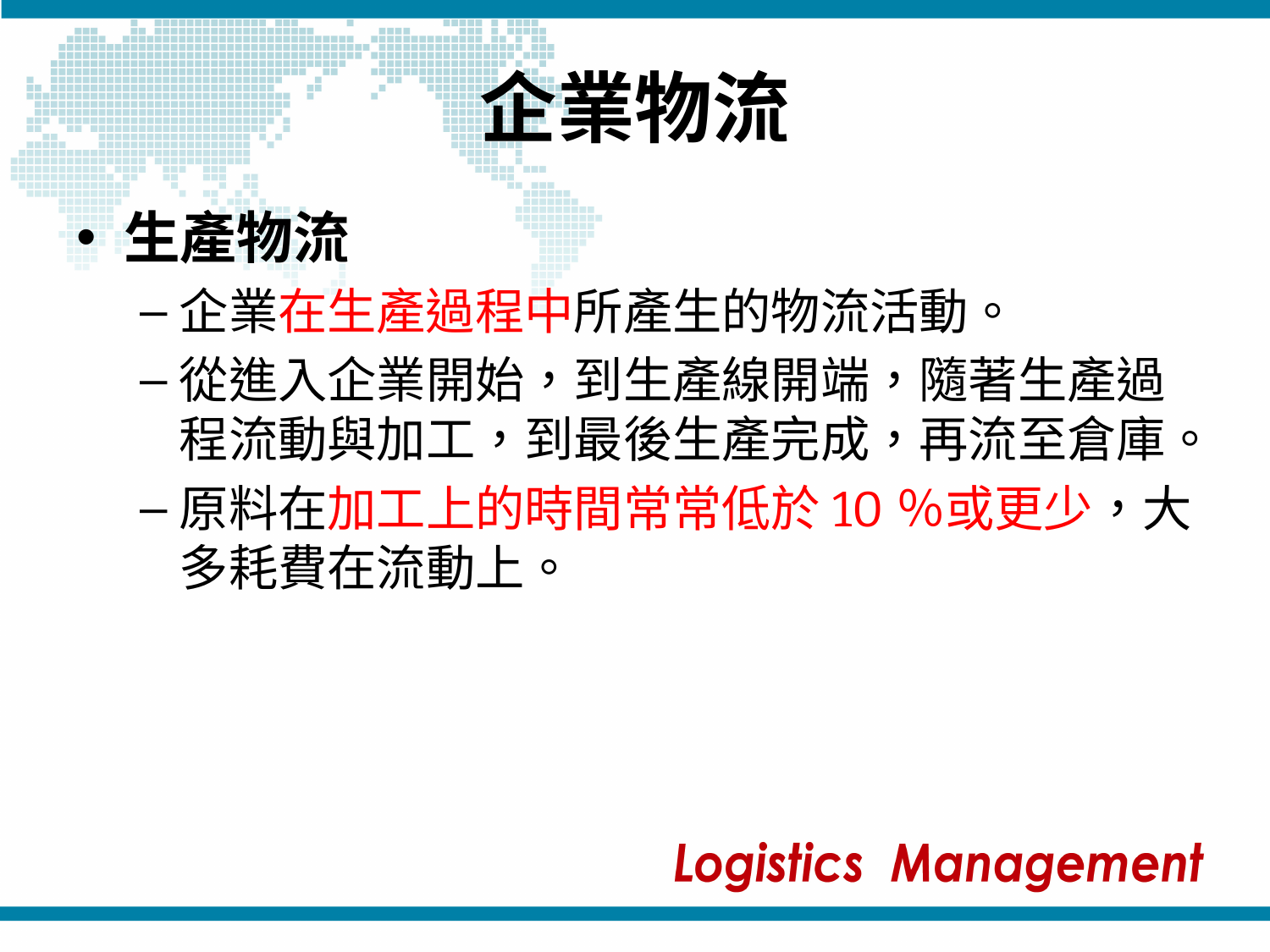

# 企業物流
生產物流
企業在生產過程中所產生的物流活動。
從進入企業開始，到生產線開端，隨著生產過程流動與加工，到最後生產完成，再流至倉庫。
原料在加工上的時間常常低於10％或更少，大多耗費在流動上。